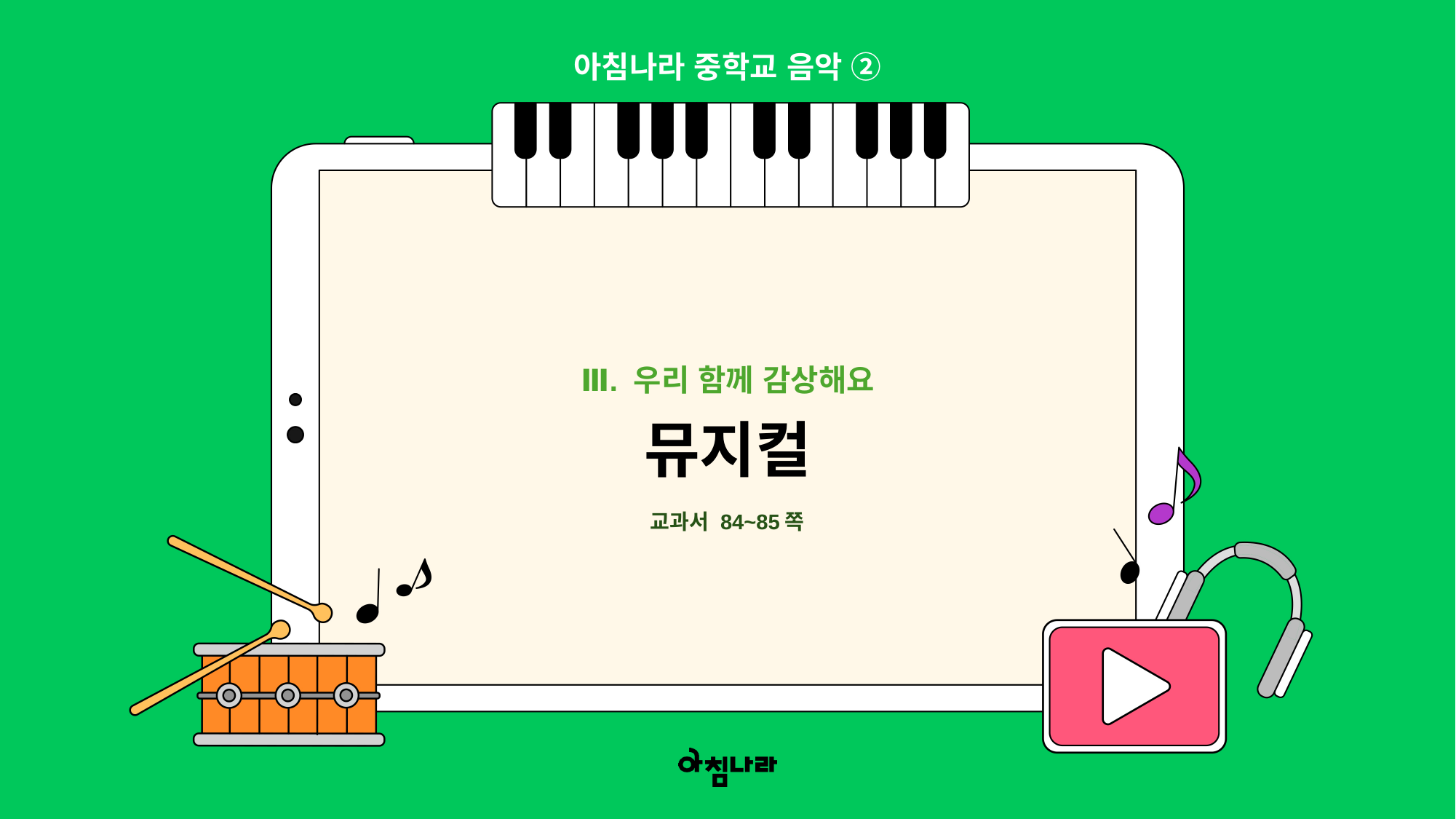

아침나라 중학교 음악 ②
Ⅲ. 우리 함께 감상해요
뮤지컬
교과서 84~85쪽